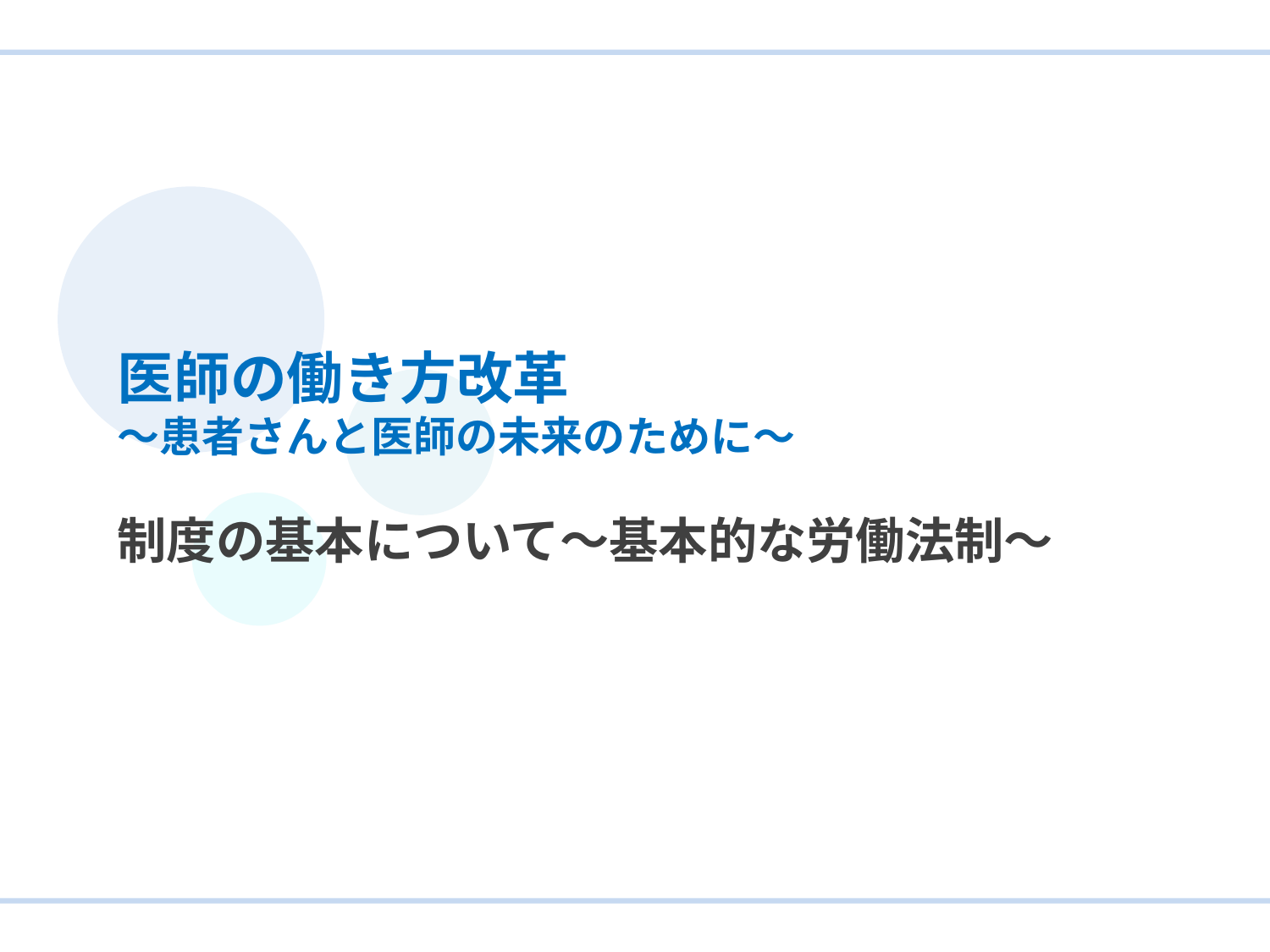

医師の働き方改革
～患者さんと医師の未来のために～

制度の基本について～基本的な労働法制～